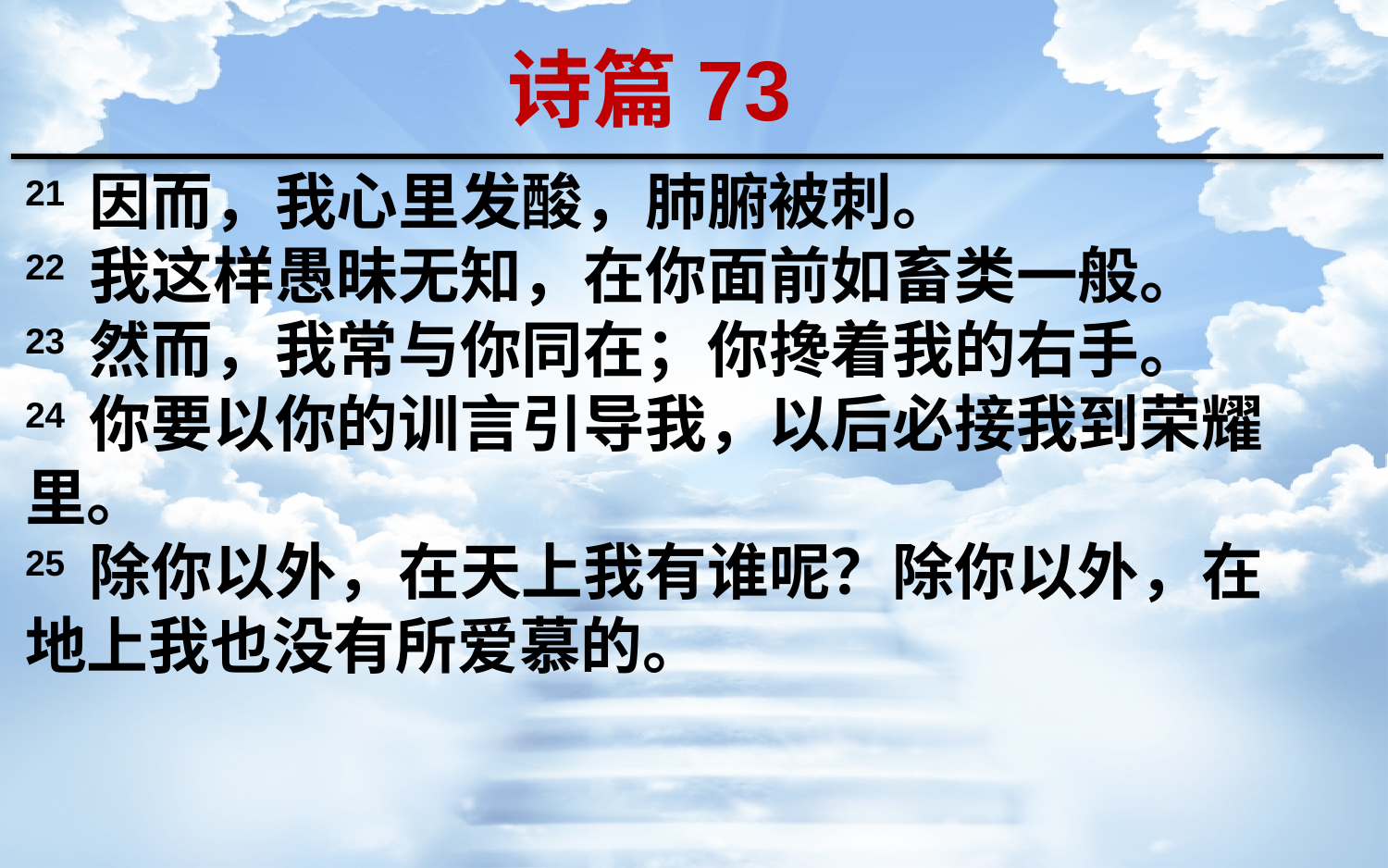

诗篇73
21 因而，我心里发酸，肺腑被刺。
22 我这样愚昧无知，在你面前如畜类一般。
23 然而，我常与你同在；你搀着我的右手。
24 你要以你的训言引导我，以后必接我到荣耀里。
25 除你以外，在天上我有谁呢？除你以外，在地上我也没有所爱慕的。